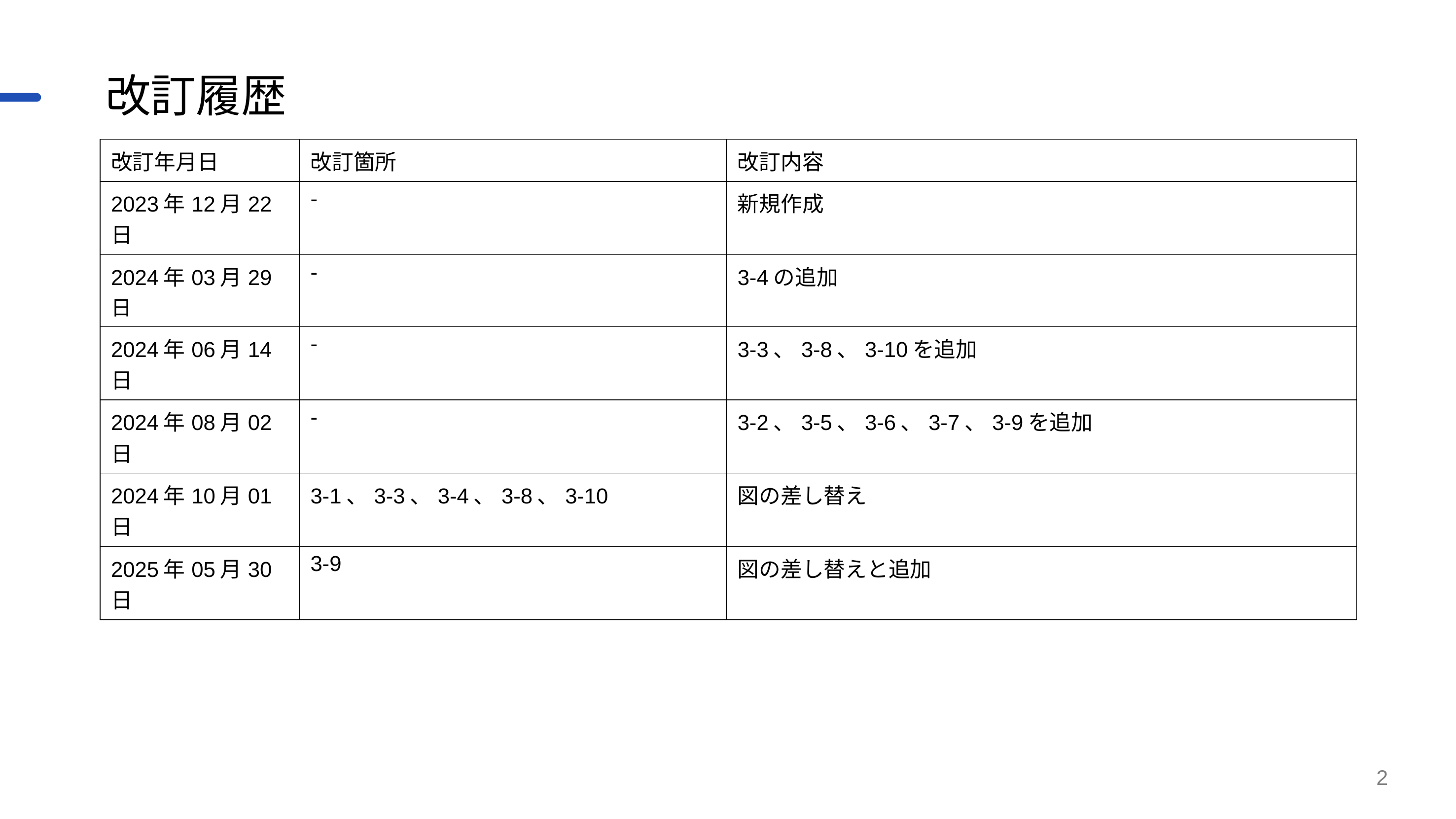

# 改訂履歴
| 改訂年月日 | 改訂箇所 | 改訂内容 |
| --- | --- | --- |
| 2023年12月22日 | - | 新規作成 |
| 2024年03月29日 | - | 3-4の追加 |
| 2024年06月14日 | - | 3-3、3-8、3-10を追加 |
| 2024年08月02日 | - | 3-2、3-5、3-6、3-7、3-9を追加 |
| 2024年10月01日 | 3-1、3‐3、3‐4、3‐8、3‐10 | 図の差し替え |
| 2025年05月30日 | 3-9 | 図の差し替えと追加 |
2